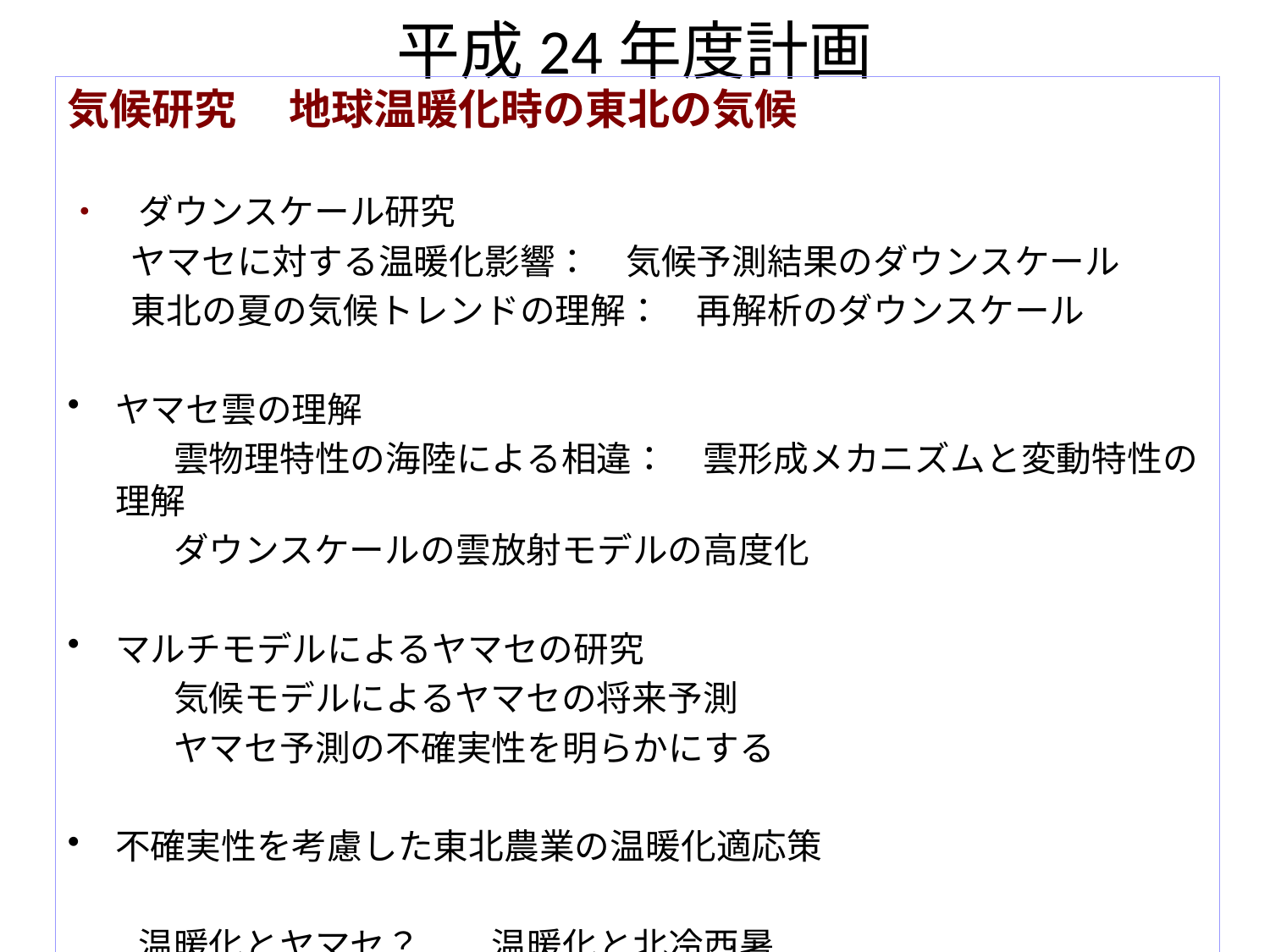

# 平成24年度計画
気候研究 　地球温暖化時の東北の気候

・　ダウンスケール研究
ヤマセに対する温暖化影響：　気候予測結果のダウンスケール
東北の夏の気候トレンドの理解：　再解析のダウンスケール

ヤマセ雲の理解
　　　雲物理特性の海陸による相違：　雲形成メカニズムと変動特性の理解
　　　ダウンスケールの雲放射モデルの高度化

マルチモデルによるヤマセの研究
　　　気候モデルによるヤマセの将来予測
　　　ヤマセ予測の不確実性を明らかにする

不確実性を考慮した東北農業の温暖化適応策

　　温暖化とヤマセ？　　温暖化と北冷西暑